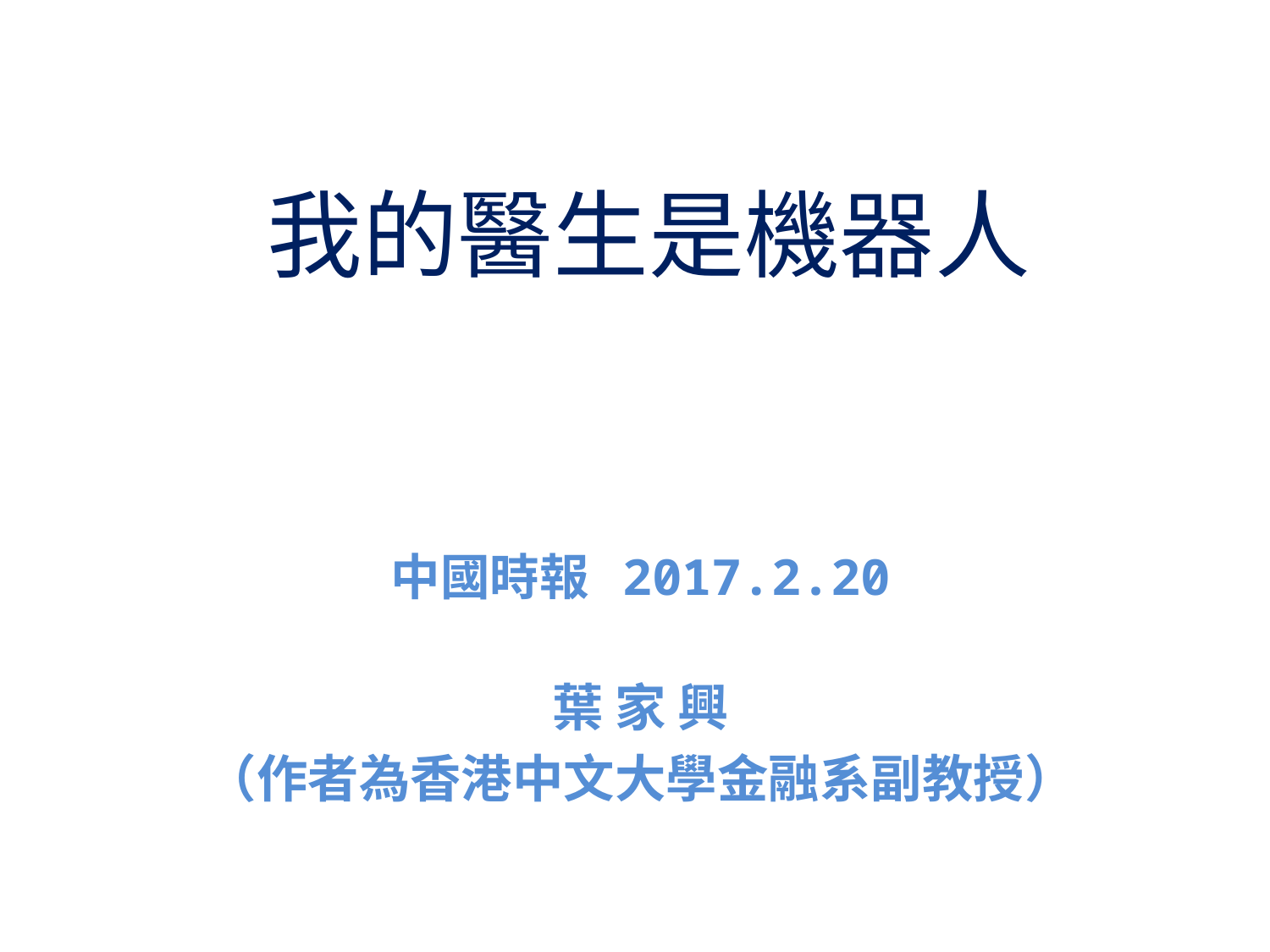

# 我的醫生是機器人
中國時報  2017.2.20
葉 家 興
（作者為香港中文大學金融系副教授）